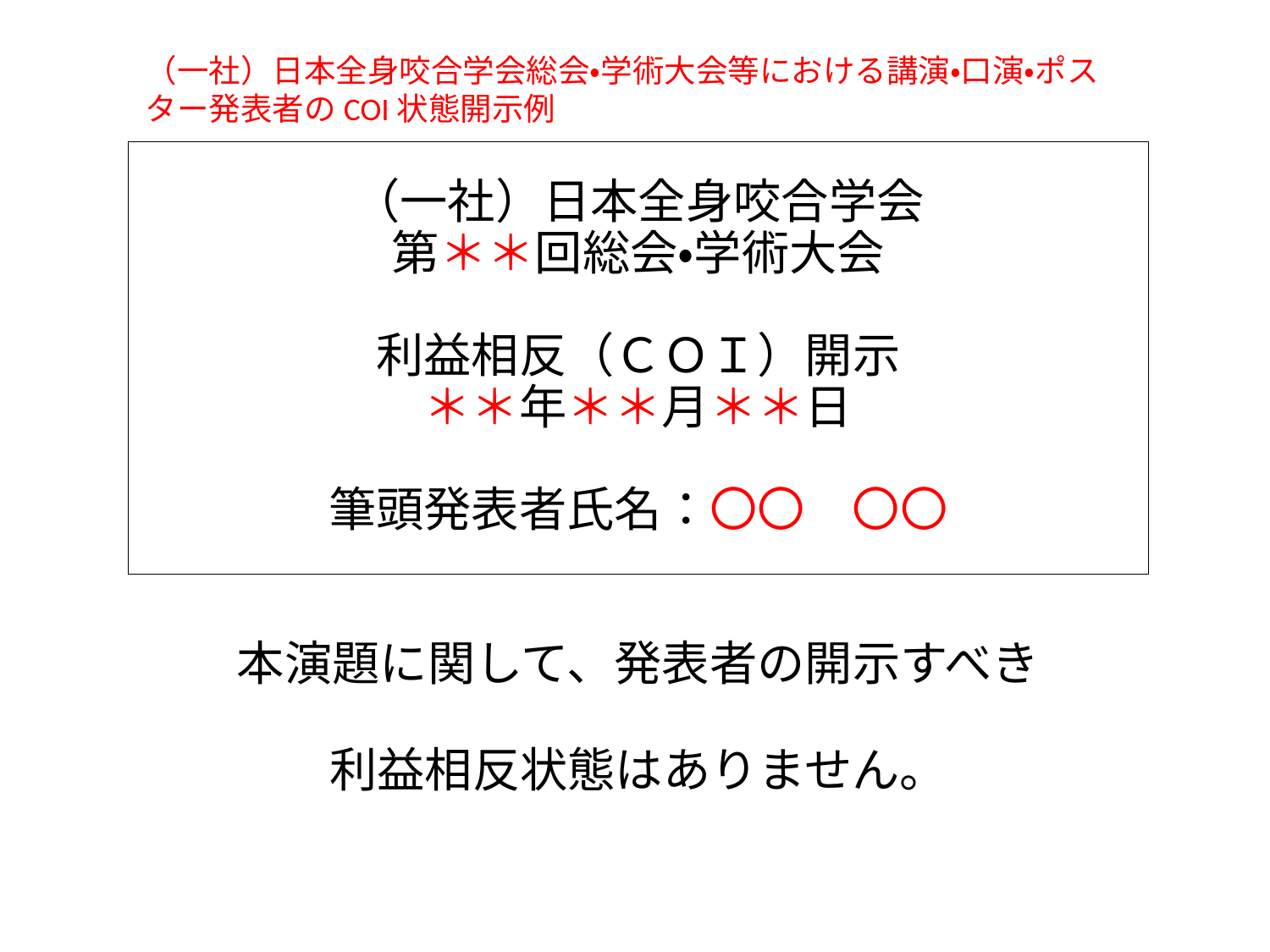

（一社）日本全身咬合学会総会・学術大会等における講演・口演・ポスター発表者のCOI状態開示例
# （一社）日本全身咬合学会 第＊＊回総会・学術大会 利益相反（ＣＯＩ）開示 ＊＊年＊＊月＊＊日 筆頭発表者氏名：〇〇　〇〇
本演題に関して、発表者の開示すべき

利益相反状態はありません。